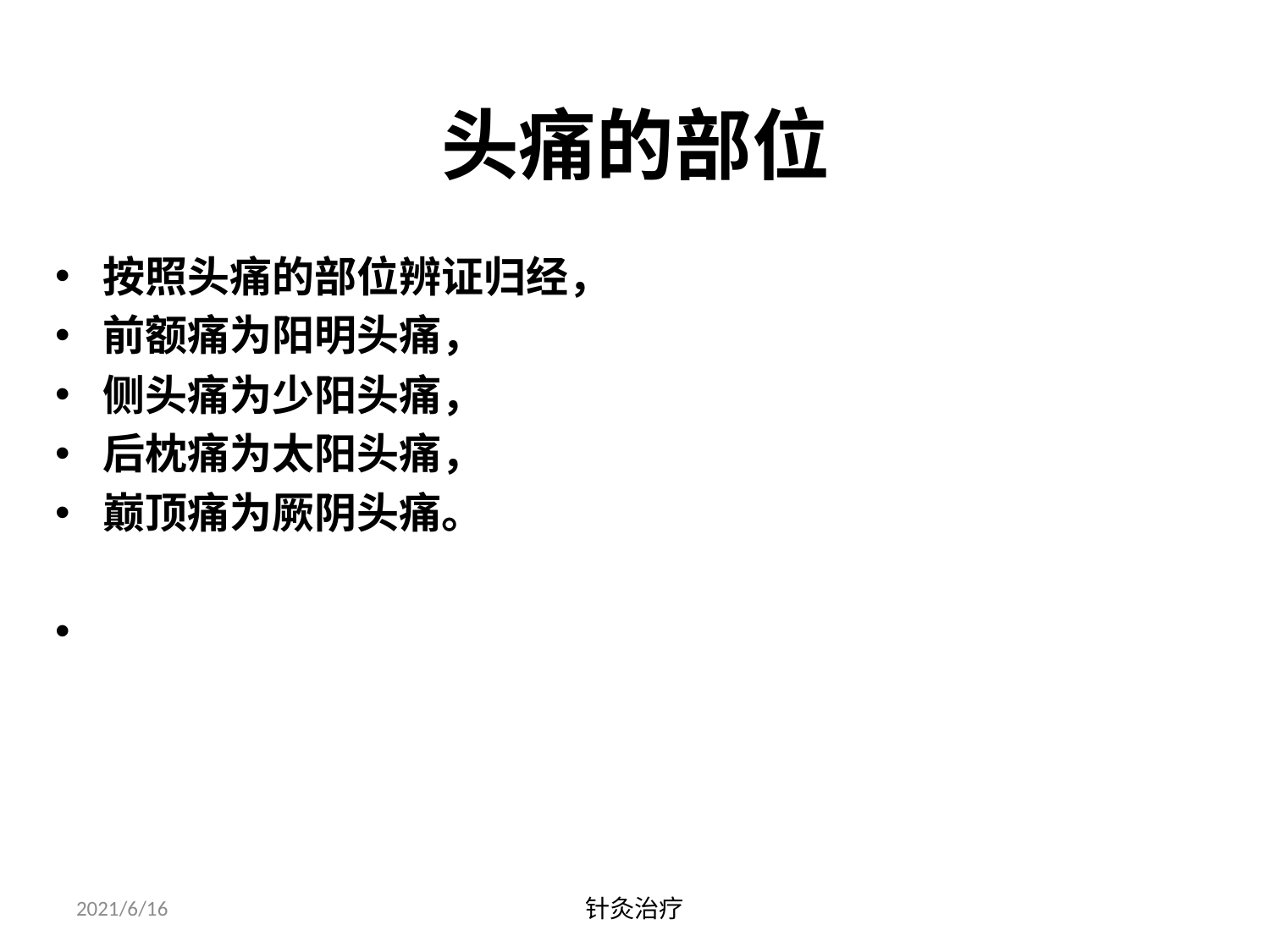

# 头痛的部位
按照头痛的部位辨证归经，
前额痛为阳明头痛，
侧头痛为少阳头痛，
后枕痛为太阳头痛，
巅顶痛为厥阴头痛。

2021/6/16
针灸治疗